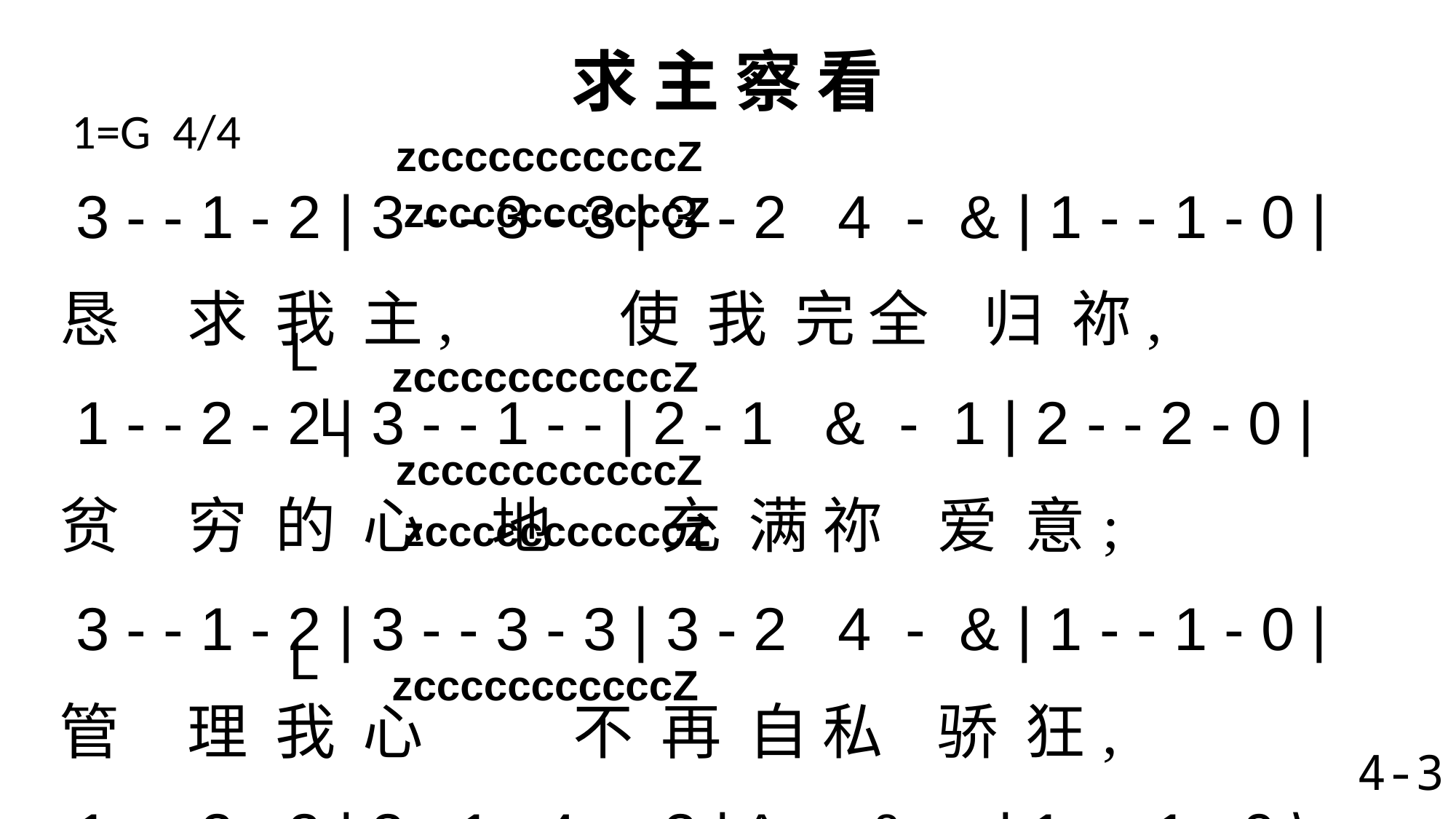

# 求 主 察 看
1=G  4/4
 zcccccccccccZ                                                    zcccccccccccZ

 3 - - 1 - 2 | 3 - - 3 - 3 | 3 - 2   4  -  & | 1 - - 1 - 0 |
恳     求  我  主,          使  我  完 全    归  祢,
 1 - - 2 - 2 | 3 - - 1 - - | 2 - 1   &  -  1 | 2 - - 2 - 0 |
贫     穷  的  心     地        充  满 祢    爱  意;
 3 - - 1 - 2 | 3 - - 3 - 3 | 3 - 2   4  -  & | 1 - - 1 - 0 |
管     理  我  心           不  再  自 私    骄  狂,
 1 - - 2 - 2 | 3 - 1   4  -  3 | ^ - - & - - | 1 - - 1 - 0 \
我     今  奉  献  所 有    尊  主     为        王。
                                                                    zcccccccccccZ

L                                                                    L
 zcccccccccccZ                                                    zcccccccccccZ

                                                                    zcccccccccccZ

L
4-3